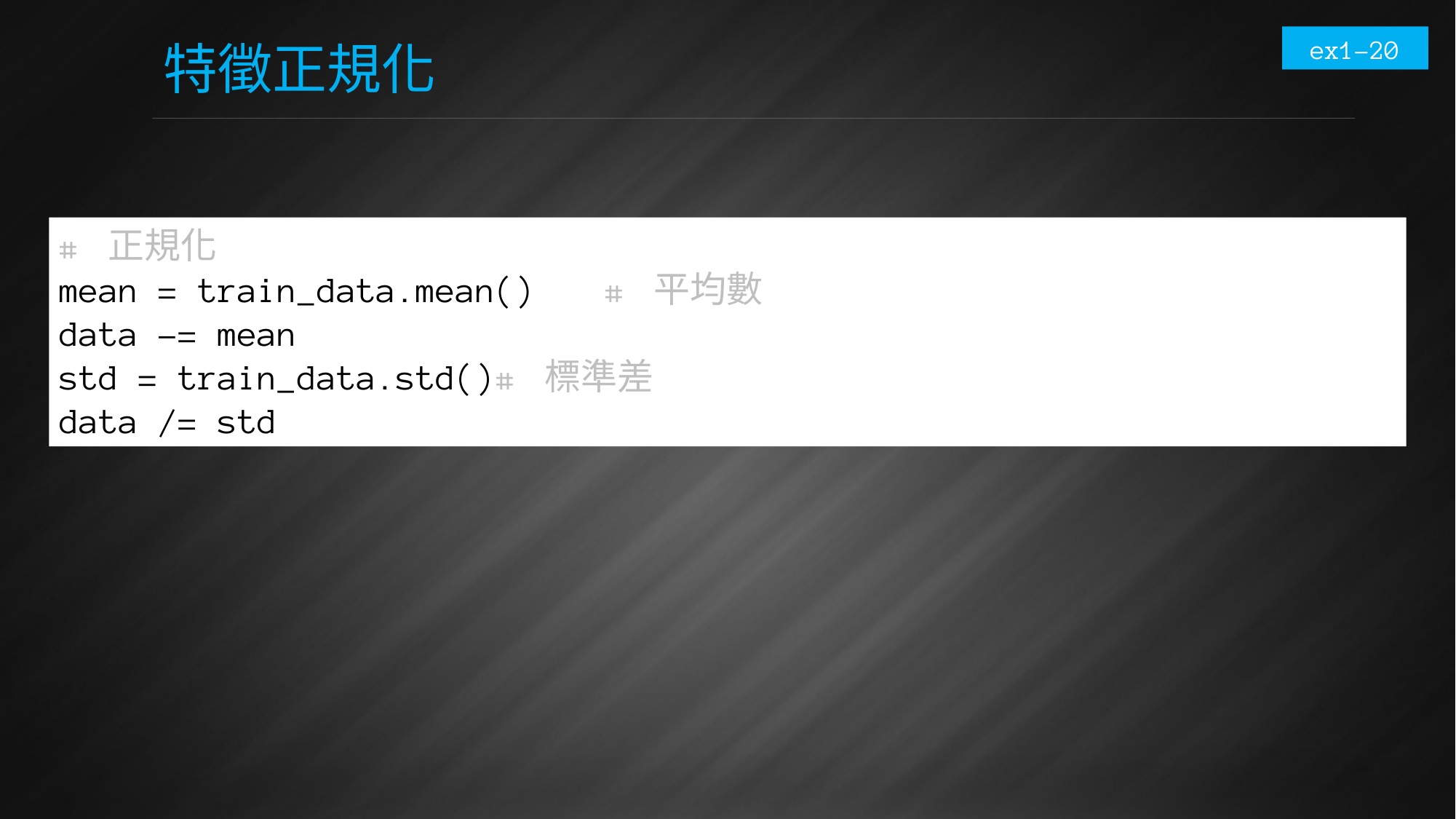

ex1-20
# 特徵正規化
# 正規化
mean = train_data.mean()	# 平均數
data -= mean
std = train_data.std()	# 標準差
data /= std